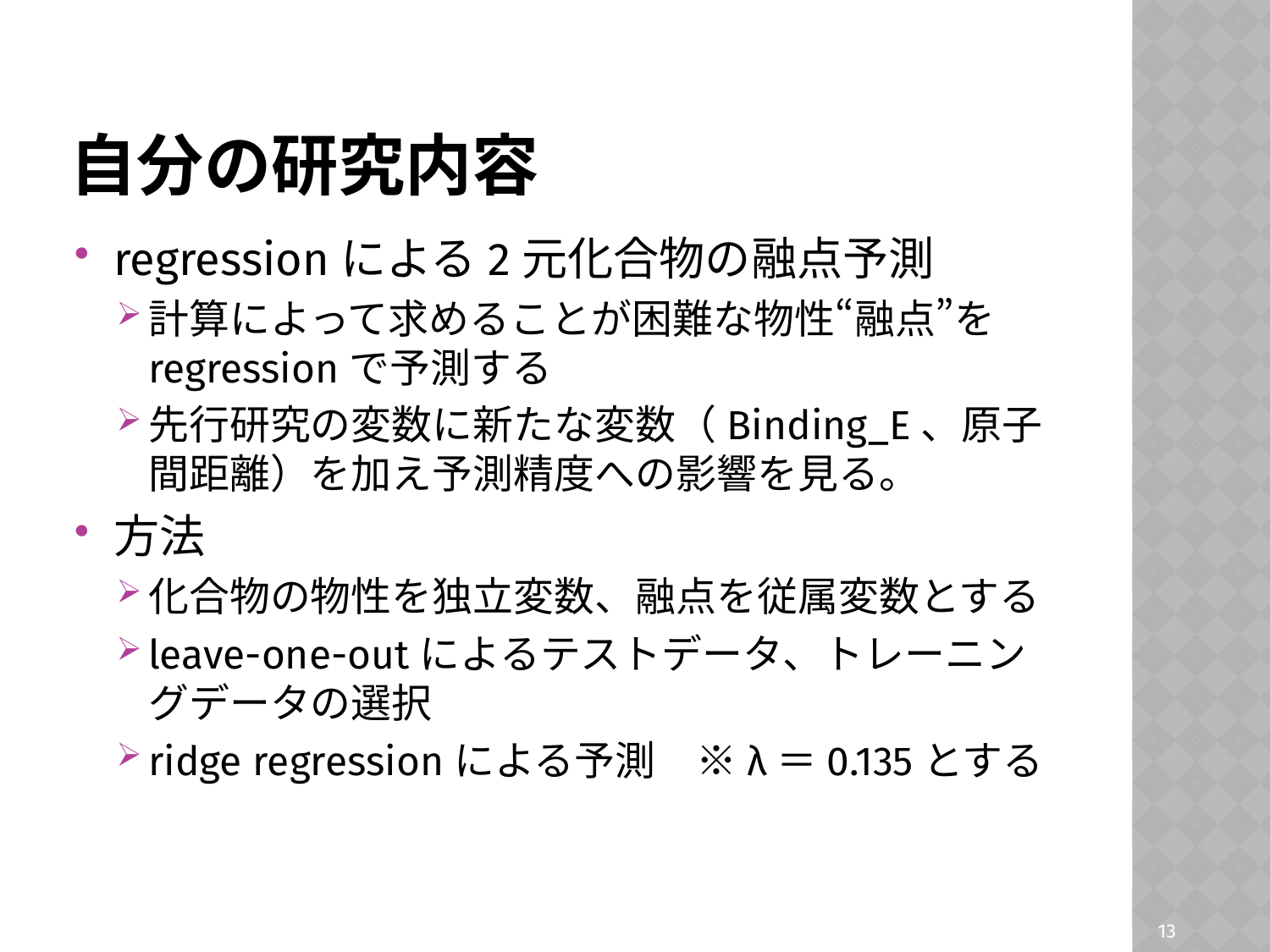

# 自分の研究内容
regressionによる2元化合物の融点予測
計算によって求めることが困難な物性“融点”をregressionで予測する
先行研究の変数に新たな変数（Binding_E、原子間距離）を加え予測精度への影響を見る。
方法
化合物の物性を独立変数、融点を従属変数とする
leave-one-outによるテストデータ、トレーニングデータの選択
ridge regressionによる予測　※λ＝0.135とする

13